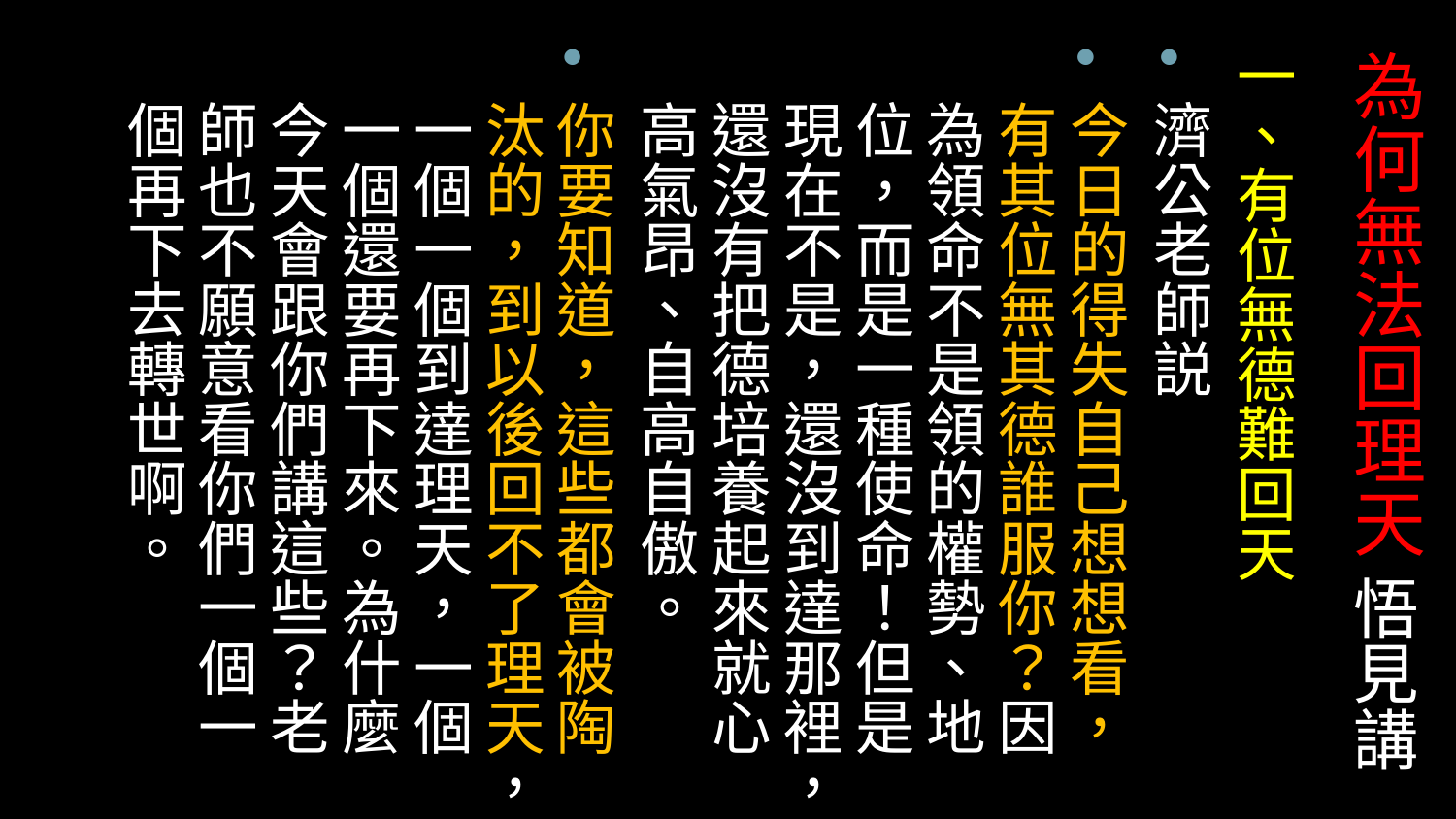

一、有位無德難回天
濟公老師説
今日的得失自己想想看，有其位無其德誰服你？因為領命不是領的權勢、地位，而是一種使命！但是現在不是，還沒到達那裡，還沒有把德培養起來就心高氣昂、自高自傲。
你要知道，這些都會被陶汰的，到以後回不了理天，一個一個到達理天，一個一個還要再下來。為什麼今天會跟你們講這些？老師也不願意看你們一個一個再下去轉世啊。

# 為何無法回理天 悟見講